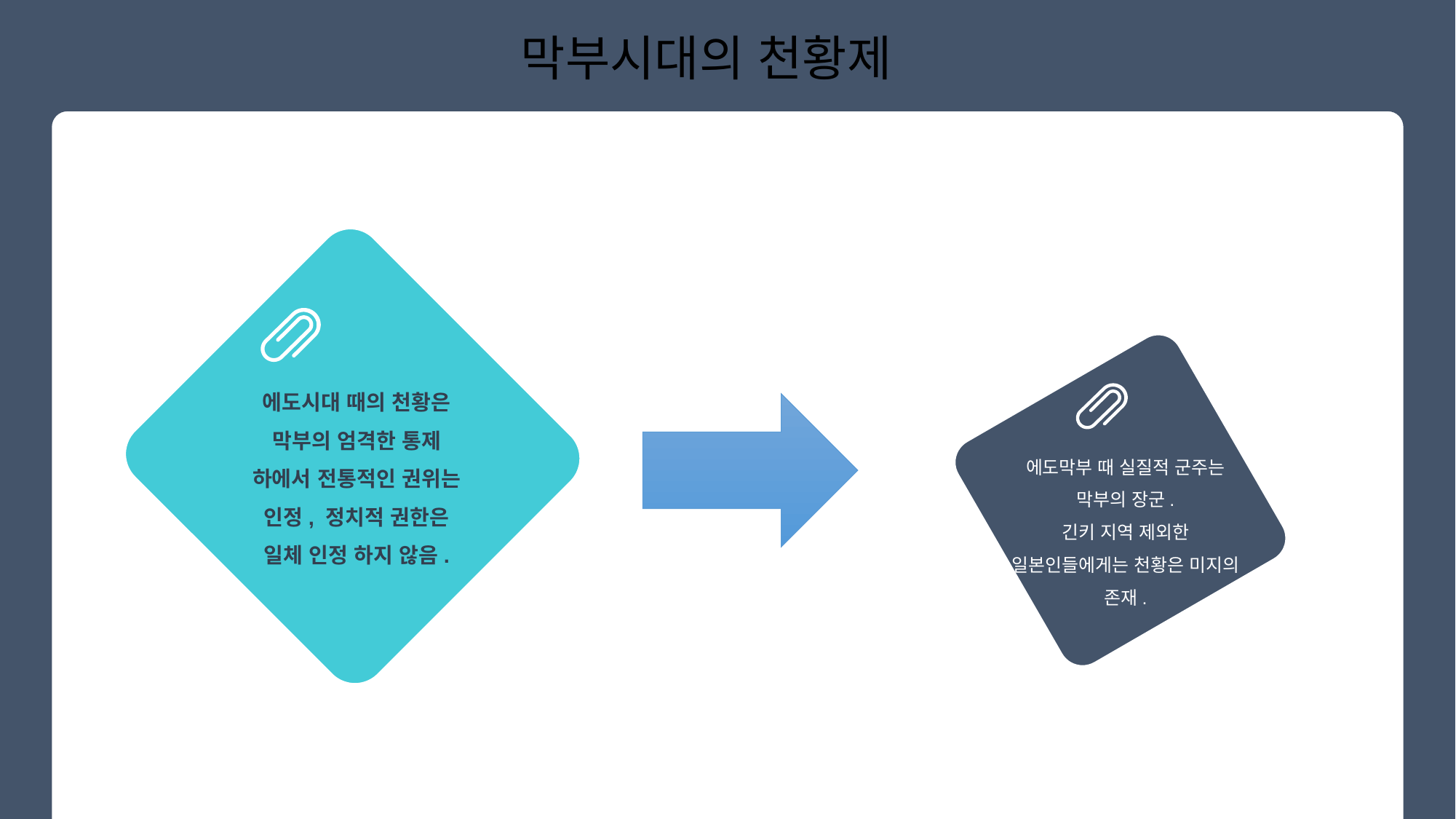

막부시대의 천황제

에도시대 때의 천황은 막부의 엄격한 통제 하에서 전통적인 권위는 인정, 정치적 권한은 일체 인정 하지 않음.

에도막부 때 실질적 군주는 막부의 장군.
긴키 지역 제외한 일본인들에게는 천황은 미지의 존재.